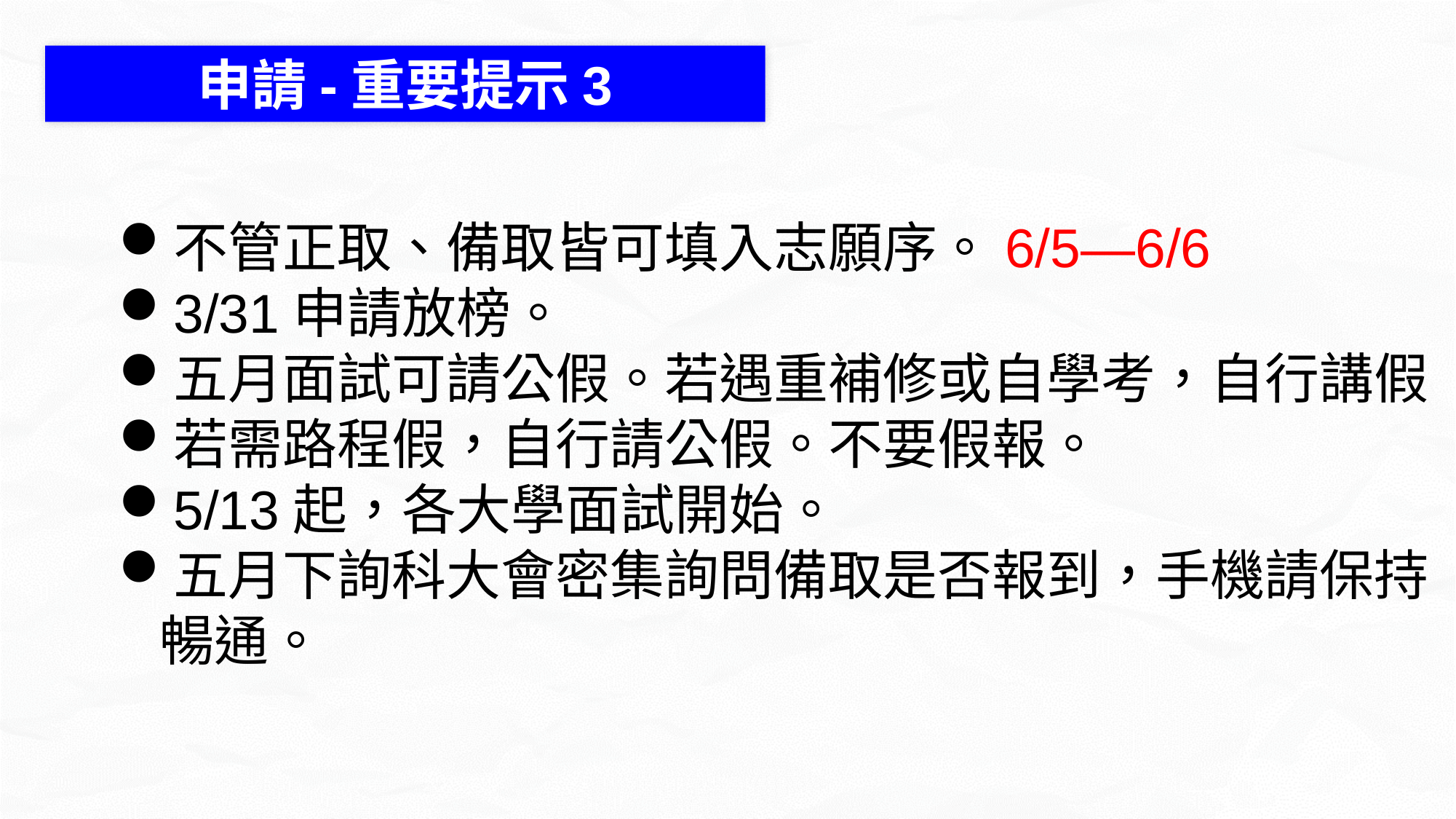

申請-重要提示3
不管正取、備取皆可填入志願序。6/5—6/6
3/31申請放榜。
五月面試可請公假。若遇重補修或自學考，自行講假
若需路程假，自行請公假。不要假報。
5/13起，各大學面試開始。
五月下詢科大會密集詢問備取是否報到，手機請保持暢通。